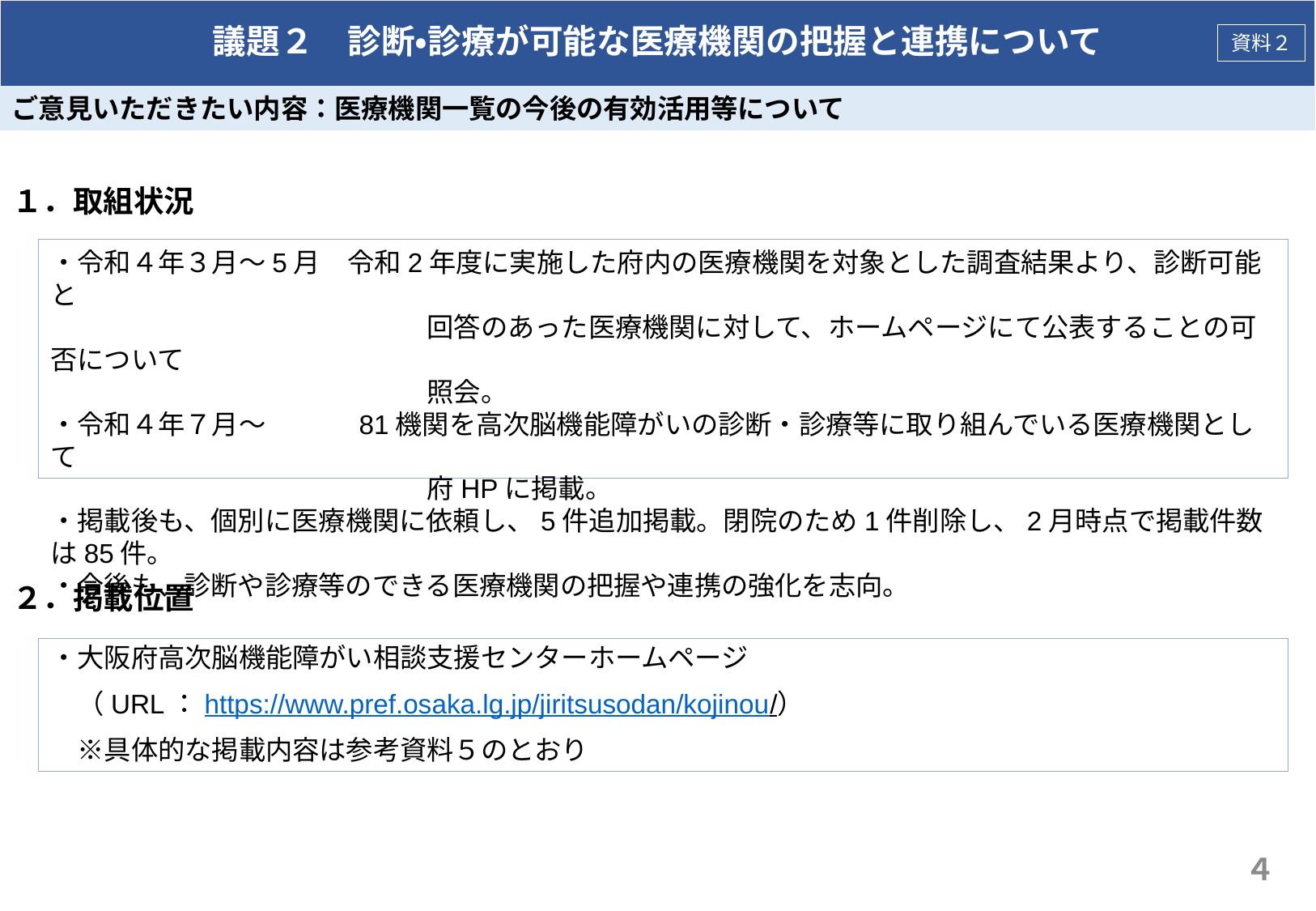

# 議題２　診断・診療が可能な医療機関の把握と連携について
資料２
ご意見いただきたい内容：医療機関一覧の今後の有効活用等について

１．取組状況

２．掲載位置

・令和４年３月～5月　令和2年度に実施した府内の医療機関を対象とした調査結果より、診断可能と
　　　　　　　　　　　　　　回答のあった医療機関に対して、ホームページにて公表することの可否について
　　　　　　　　　　　　　　照会。
・令和４年７月～　　 　81機関を高次脳機能障がいの診断・診療等に取り組んでいる医療機関として
　　　　　　　　　　　　　　府HPに掲載。
・掲載後も、個別に医療機関に依頼し、5件追加掲載。閉院のため1件削除し、2月時点で掲載件数は85件。
・今後も、診断や診療等のできる医療機関の把握や連携の強化を志向。

・大阪府高次脳機能障がい相談支援センターホームページ
　（URL：https://www.pref.osaka.lg.jp/jiritsusodan/kojinou/）
　※具体的な掲載内容は参考資料５のとおり
４